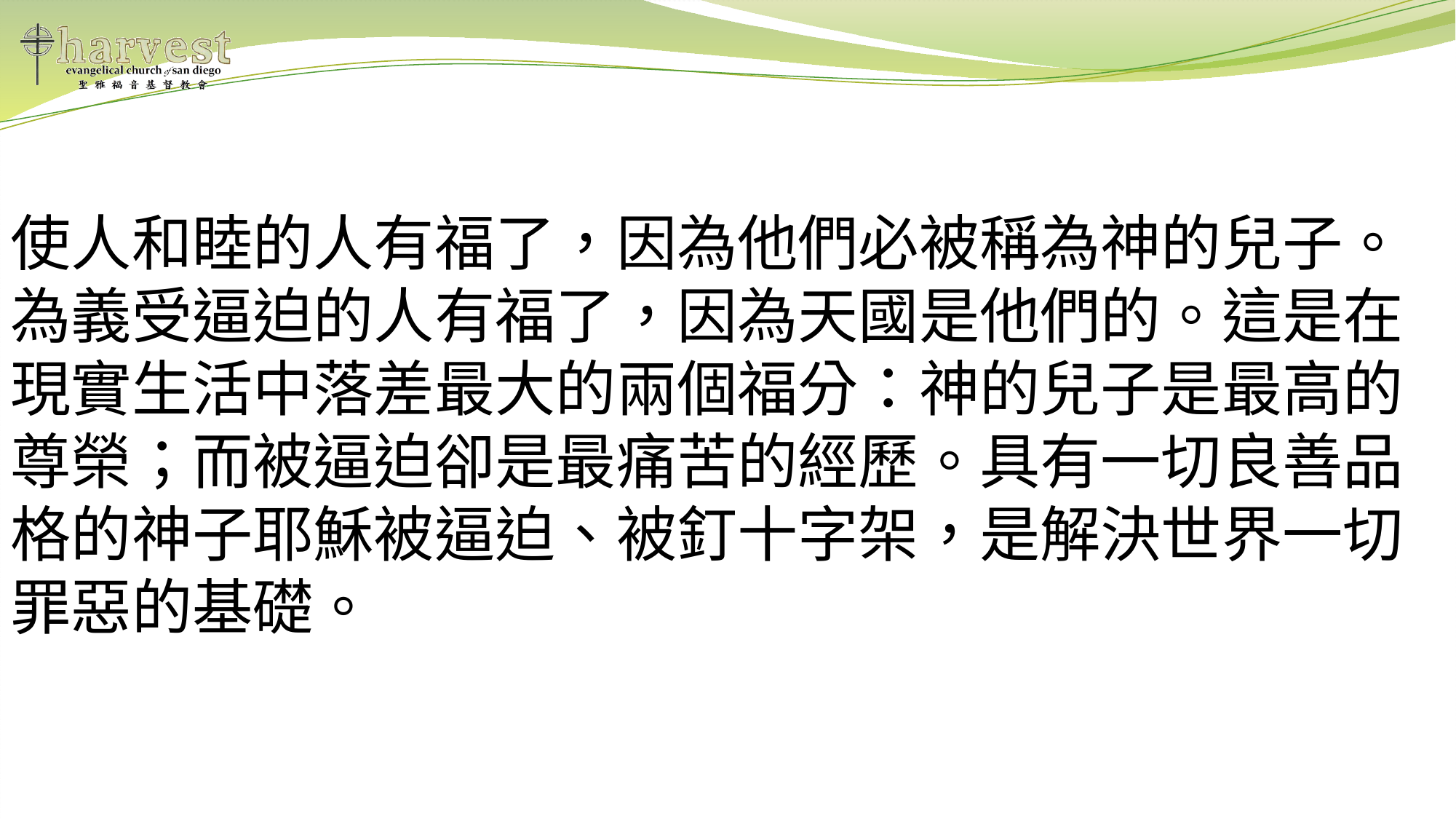

使人和睦的人有福了，因為他們必被稱為神的兒子。為義受逼迫的人有福了，因為天國是他們的。這是在現實生活中落差最大的兩個福分：神的兒子是最高的尊榮；而被逼迫卻是最痛苦的經歷。具有一切良善品格的神子耶穌被逼迫、被釘十字架，是解決世界一切罪惡的基礎。

#